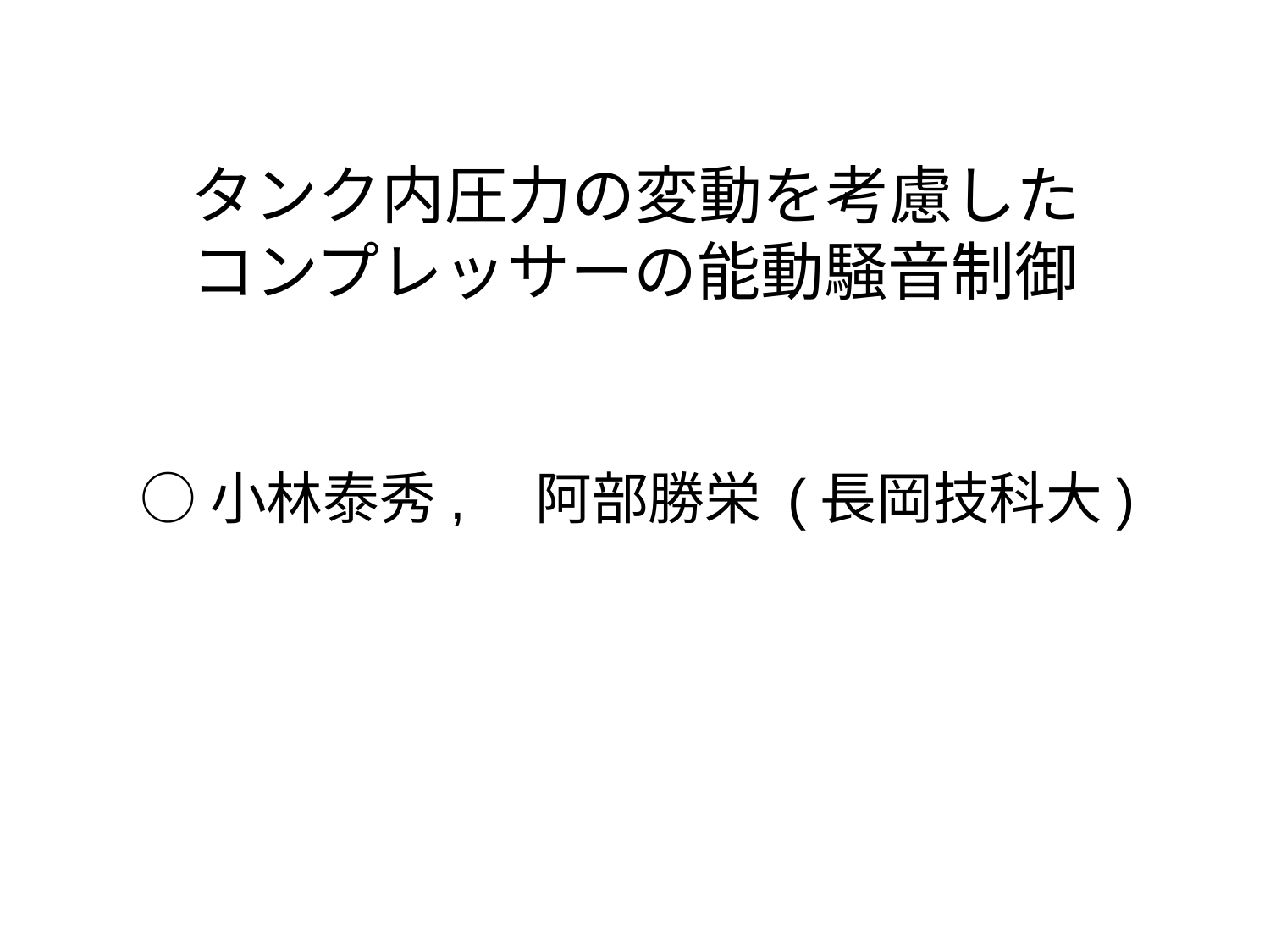

# タンク内圧力の変動を考慮した コンプレッサーの能動騒音制御
○小林泰秀,　阿部勝栄 (長岡技科大)